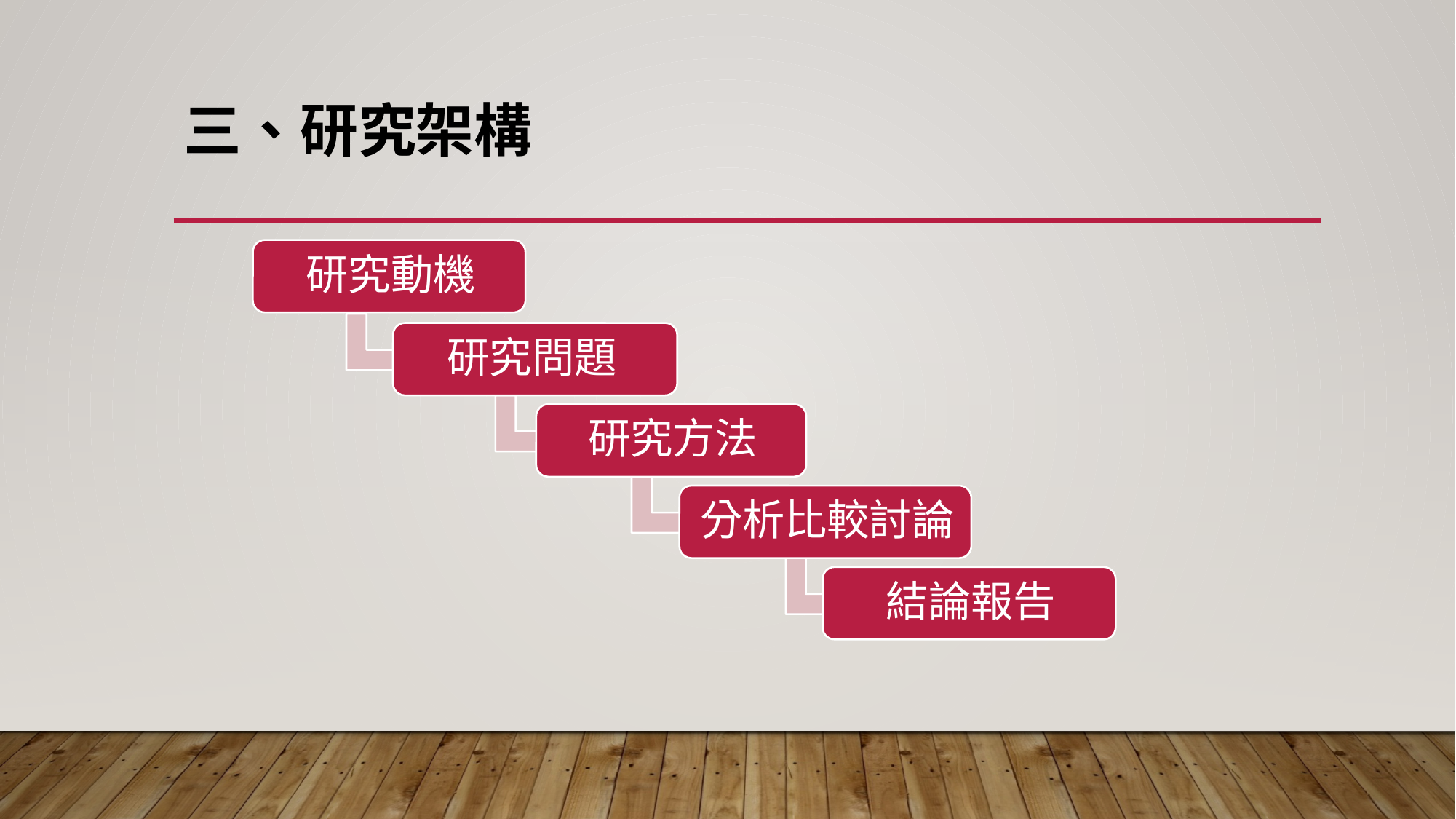

# 三、研究架構
研究動機
研究問題
研究方法
分析比較討論
結論報告